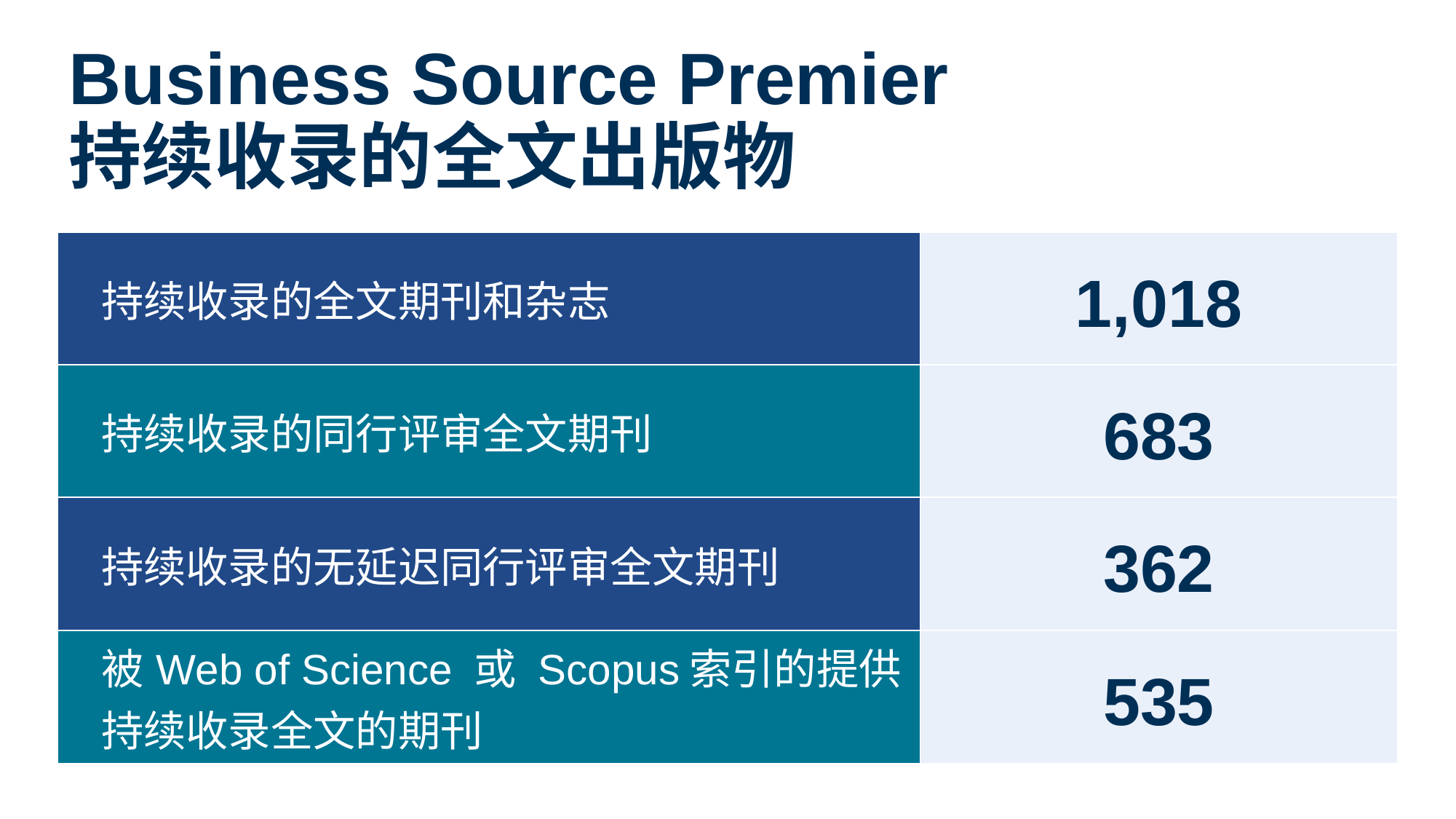

# Business Source Premier 持续收录的全文出版物
| 持续收录的全文期刊和杂志 | 1,018 |
| --- | --- |
| 持续收录的同行评审全文期刊 | 683 |
| 持续收录的无延迟同行评审全文期刊 | 362 |
| 被Web of Science 或 Scopus索引的提供持续收录全文的期刊 | 535 |